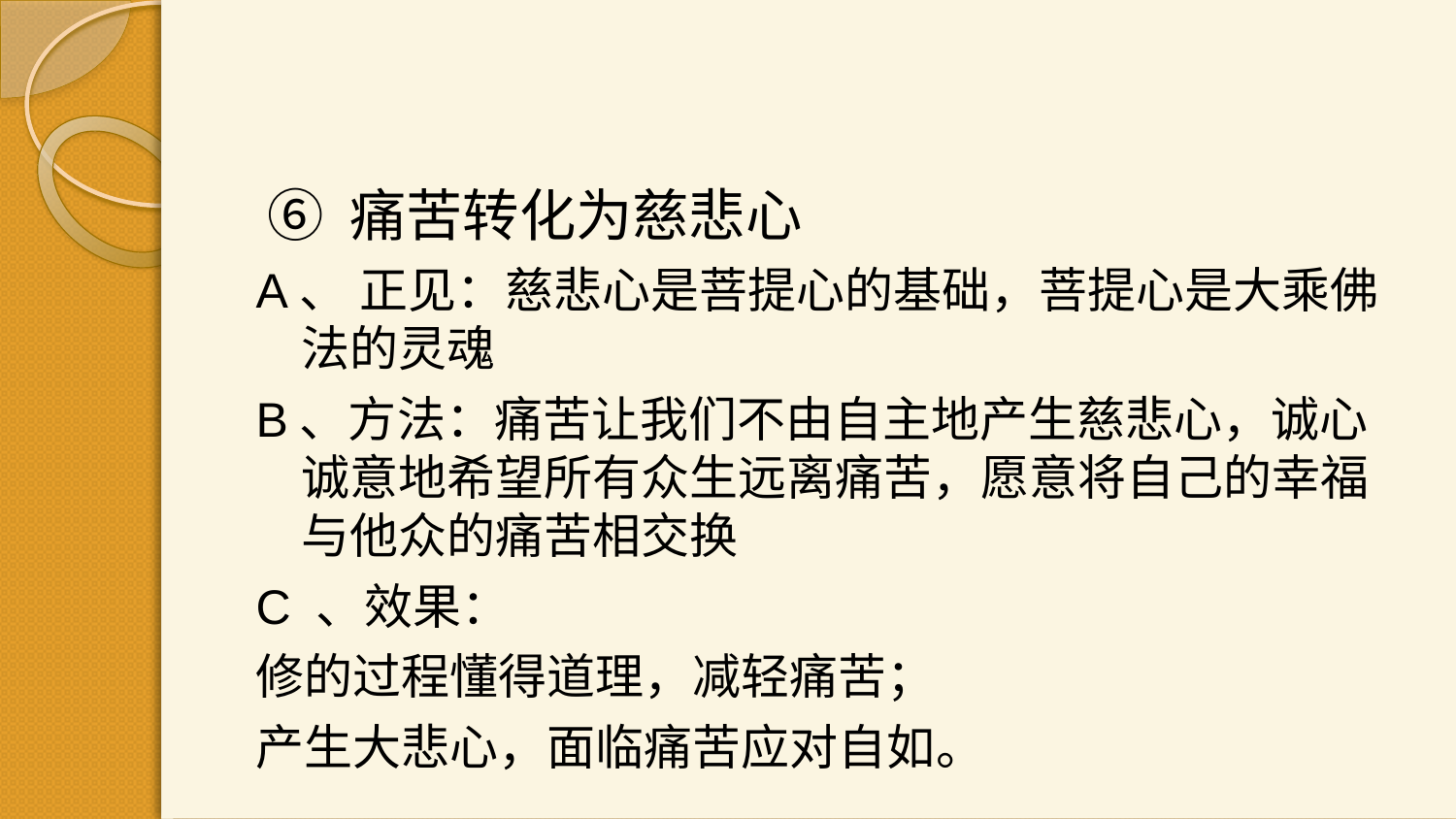

⑥ 痛苦转化为慈悲心
A、 正见：慈悲心是菩提心的基础，菩提心是大乘佛法的灵魂
B、方法：痛苦让我们不由自主地产生慈悲心，诚心诚意地希望所有众生远离痛苦，愿意将自己的幸福与他众的痛苦相交换
C 、效果：
修的过程懂得道理，减轻痛苦；
产生大悲心，面临痛苦应对自如。